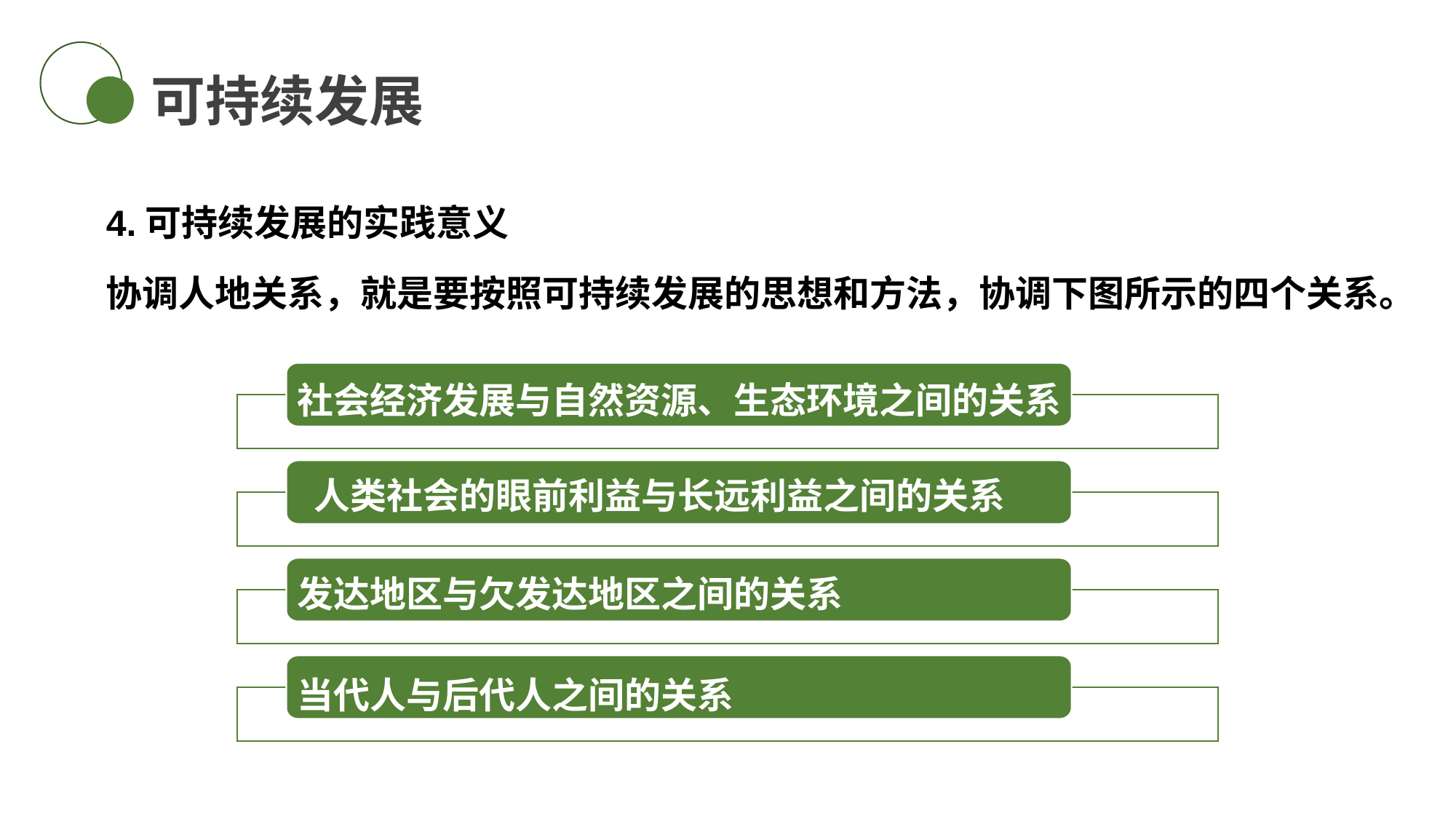

可持续发展

4.可持续发展的实践意义
协调人地关系，就是要按照可持续发展的思想和方法，协调下图所示的四个关系。
社会经济发展与自然资源、生态环境之间的关系

 人类社会的眼前利益与长远利益之间的关系
发达地区与欠发达地区之间的关系
当代人与后代人之间的关系